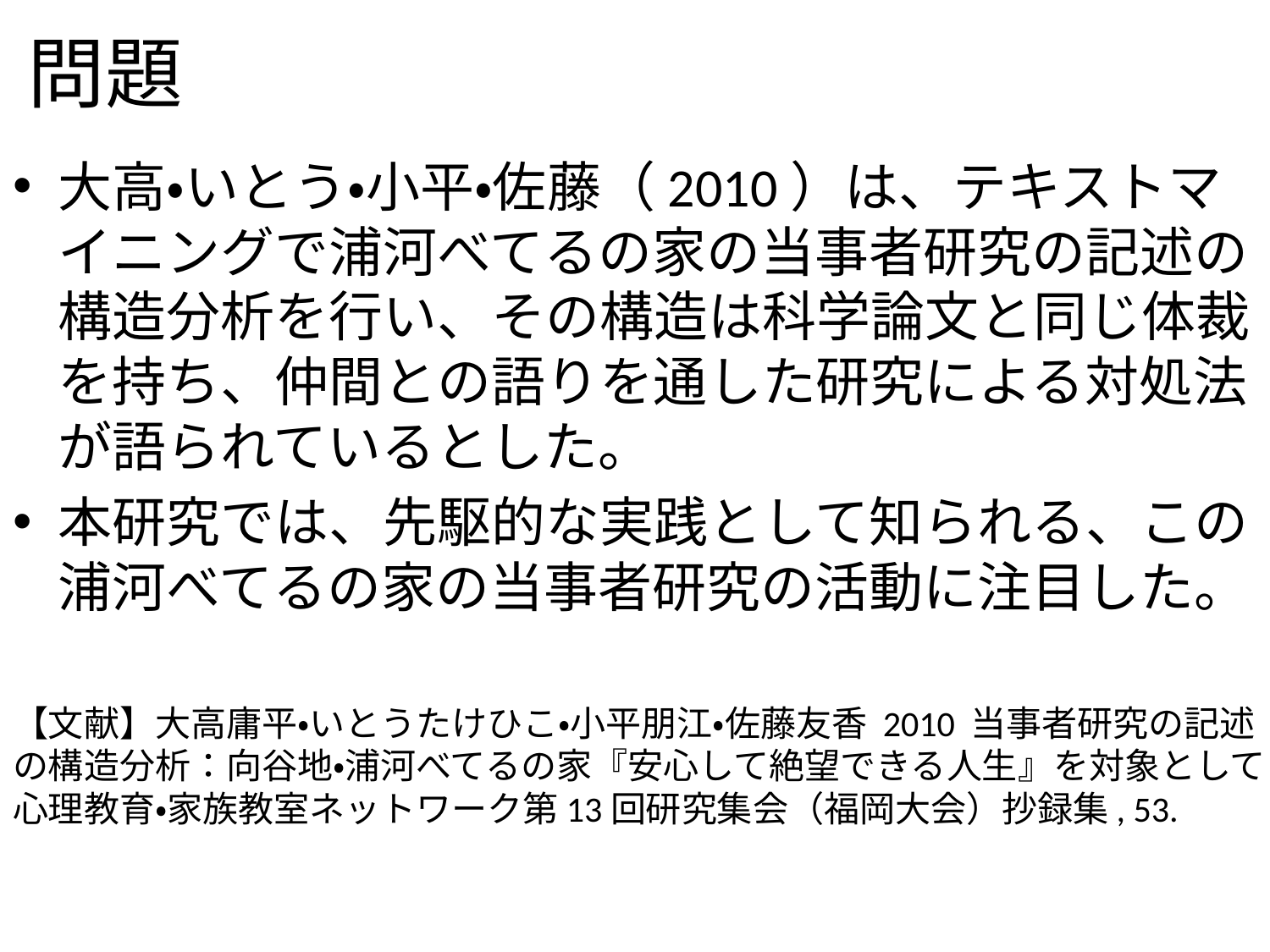

# 問題
大高・いとう・小平・佐藤（2010）は、テキストマイニングで浦河べてるの家の当事者研究の記述の構造分析を行い、その構造は科学論文と同じ体裁を持ち、仲間との語りを通した研究による対処法が語られているとした。
本研究では、先駆的な実践として知られる、この浦河べてるの家の当事者研究の活動に注目した。

【文献】大高庸平・いとうたけひこ・小平朋江・佐藤友香 2010 当事者研究の記述の構造分析：向谷地・浦河べてるの家『安心して絶望できる人生』を対象として 心理教育・家族教室ネットワーク第13回研究集会（福岡大会）抄録集, 53.